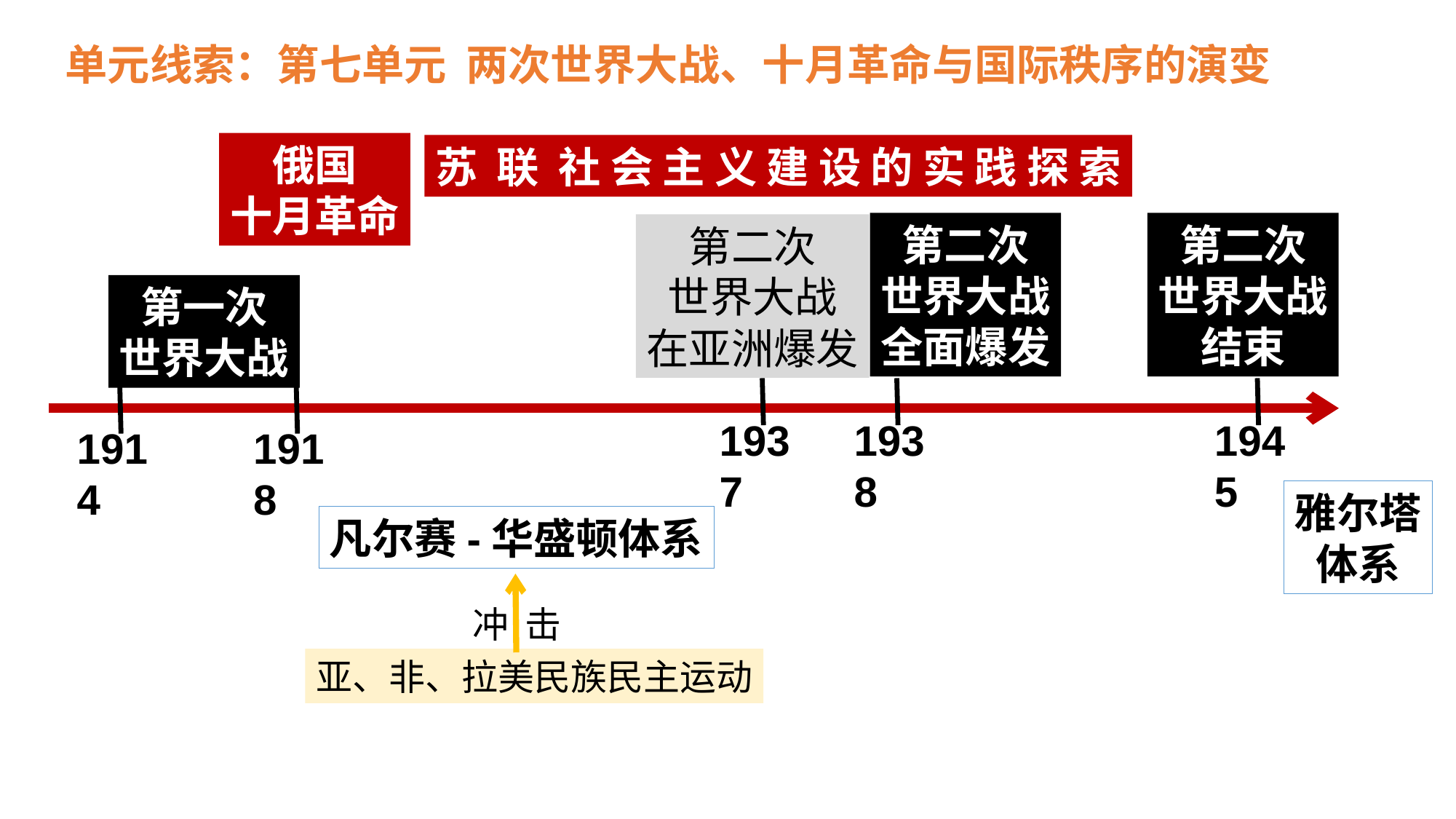

单元线索：第七单元  两次世界大战、十月革命与国际秩序的演变
俄国
十月革命
苏  联  社 会 主 义 建 设 的 实 践 探 索
第二次
世界大战
全面爆发
第二次
世界大战
结束
第二次
世界大战
在亚洲爆发
第一次
世界大战
1937
1938
1945
1914
1918
雅尔塔
体系
凡尔赛-华盛顿体系
冲  击
亚、非、拉美民族民主运动